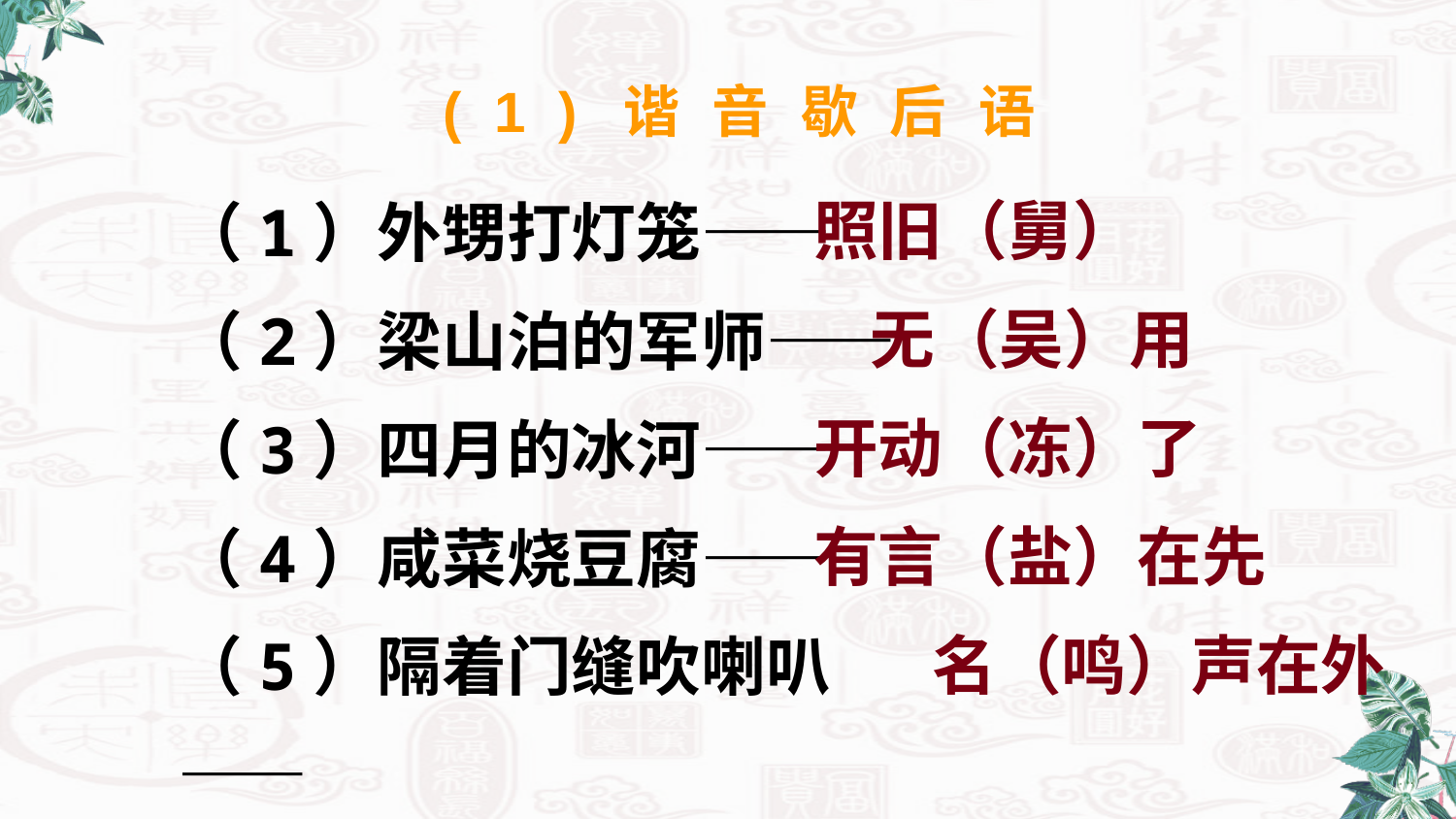

(1)谐音歇后语
（1）外甥打灯笼——
（2）梁山泊的军师——
（3）四月的冰河——
（4）咸菜烧豆腐——
（5）隔着门缝吹喇叭——

照旧（舅）
无（吴）用
开动（冻）了
有言（盐）在先
 名（鸣）声在外